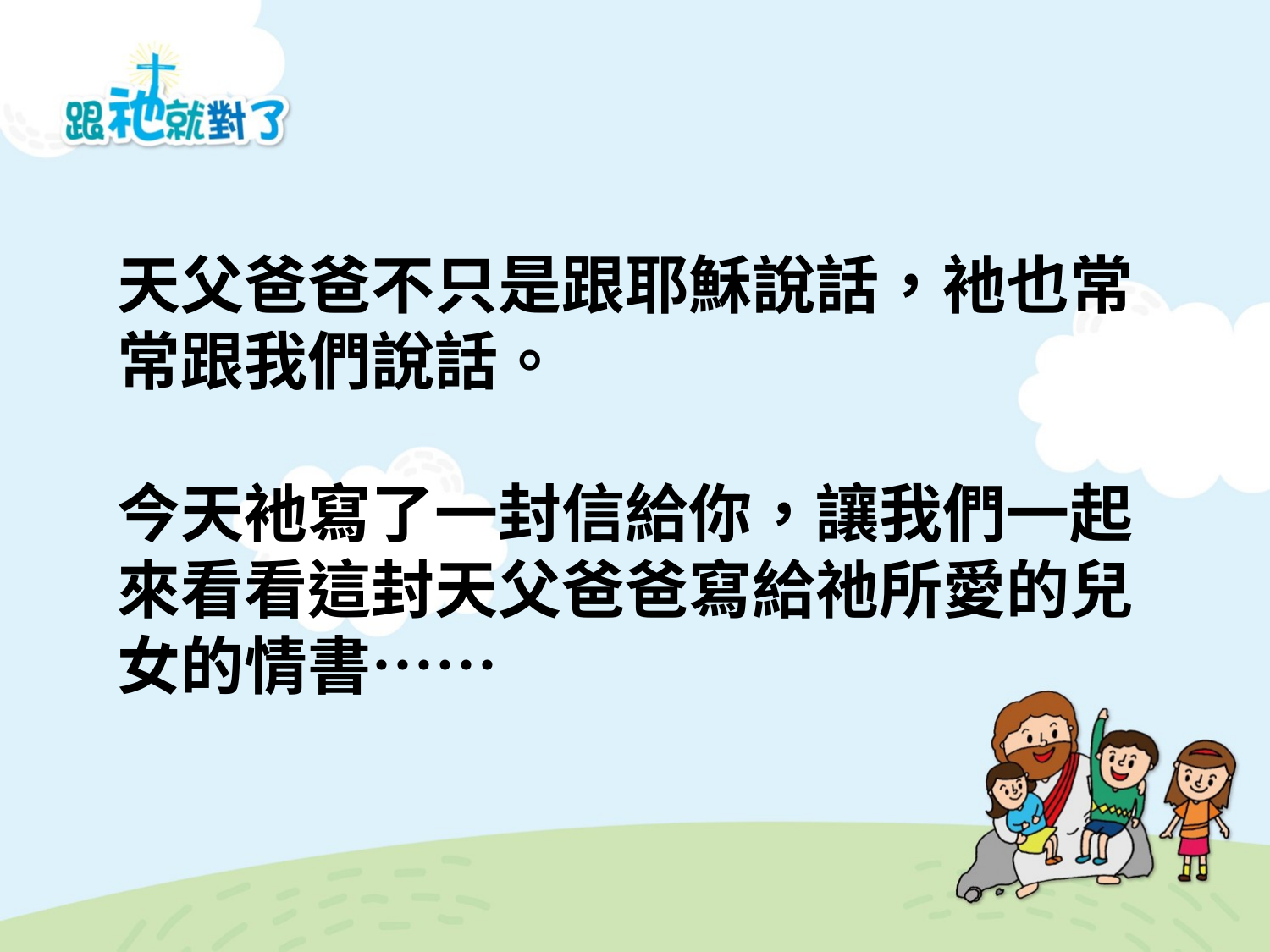

天父爸爸不只是跟耶穌說話，衪也常常跟我們說話。

今天衪寫了一封信給你，讓我們一起來看看這封天父爸爸寫給祂所愛的兒女的情書……